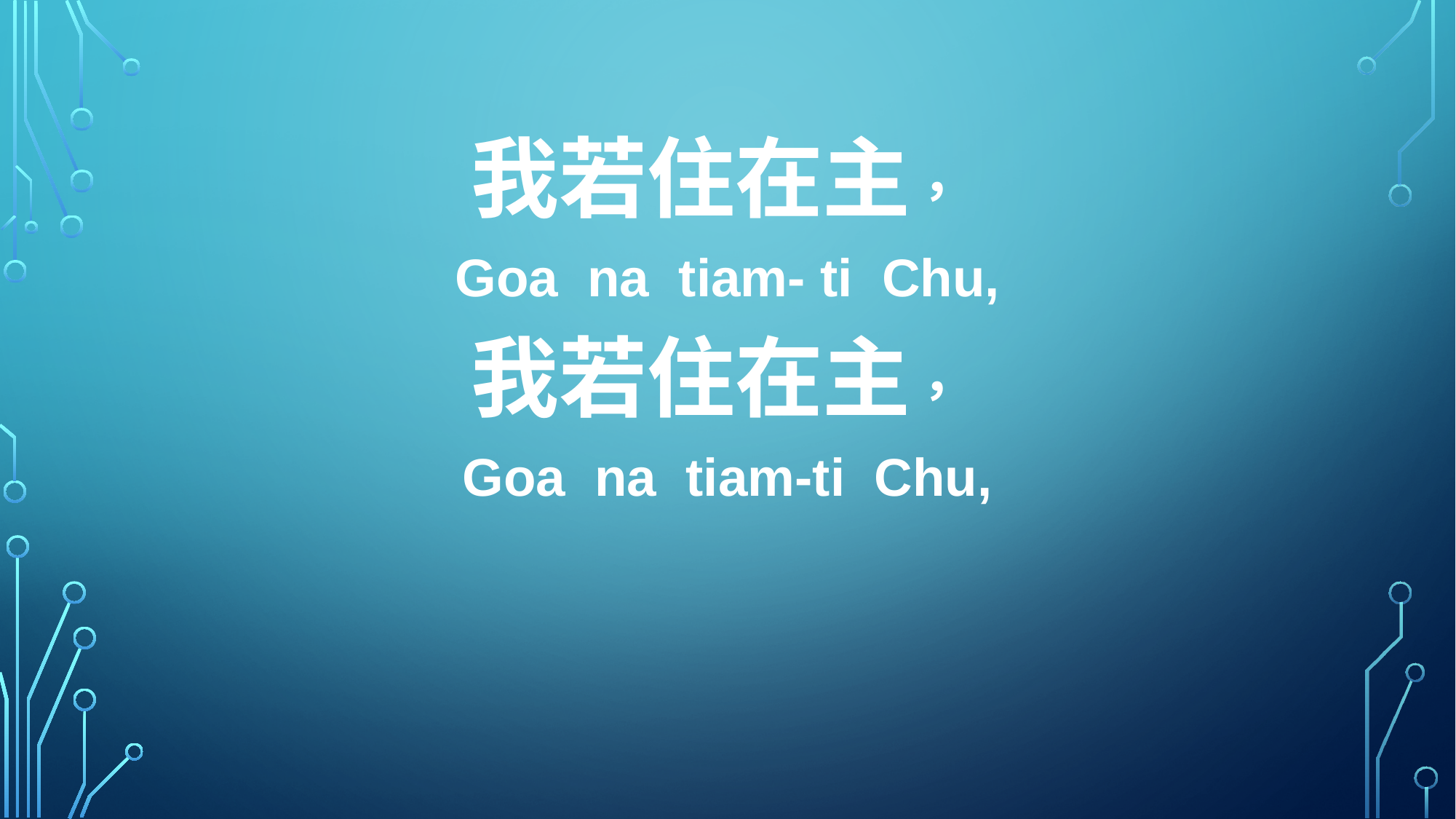

我若住在主，
Goa  na  tiam- ti  Chu,
我若住在主，
Goa  na  tiam-ti  Chu,